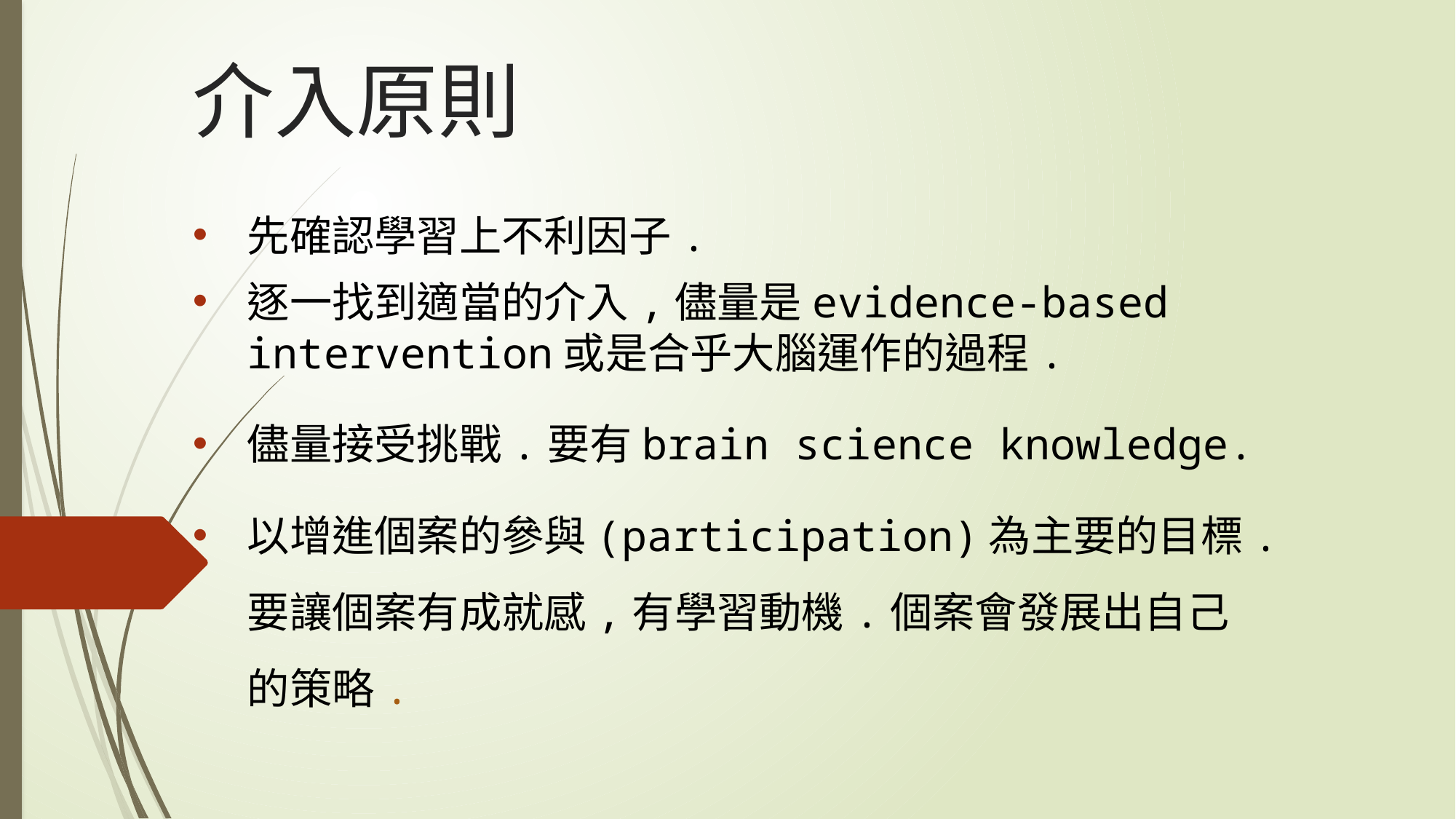

# 介入原則
先確認學習上不利因子.
逐一找到適當的介入,儘量是evidence-based intervention或是合乎大腦運作的過程.
儘量接受挑戰.要有brain science knowledge.
以增進個案的參與(participation)為主要的目標.要讓個案有成就感,有學習動機.個案會發展出自己的策略.